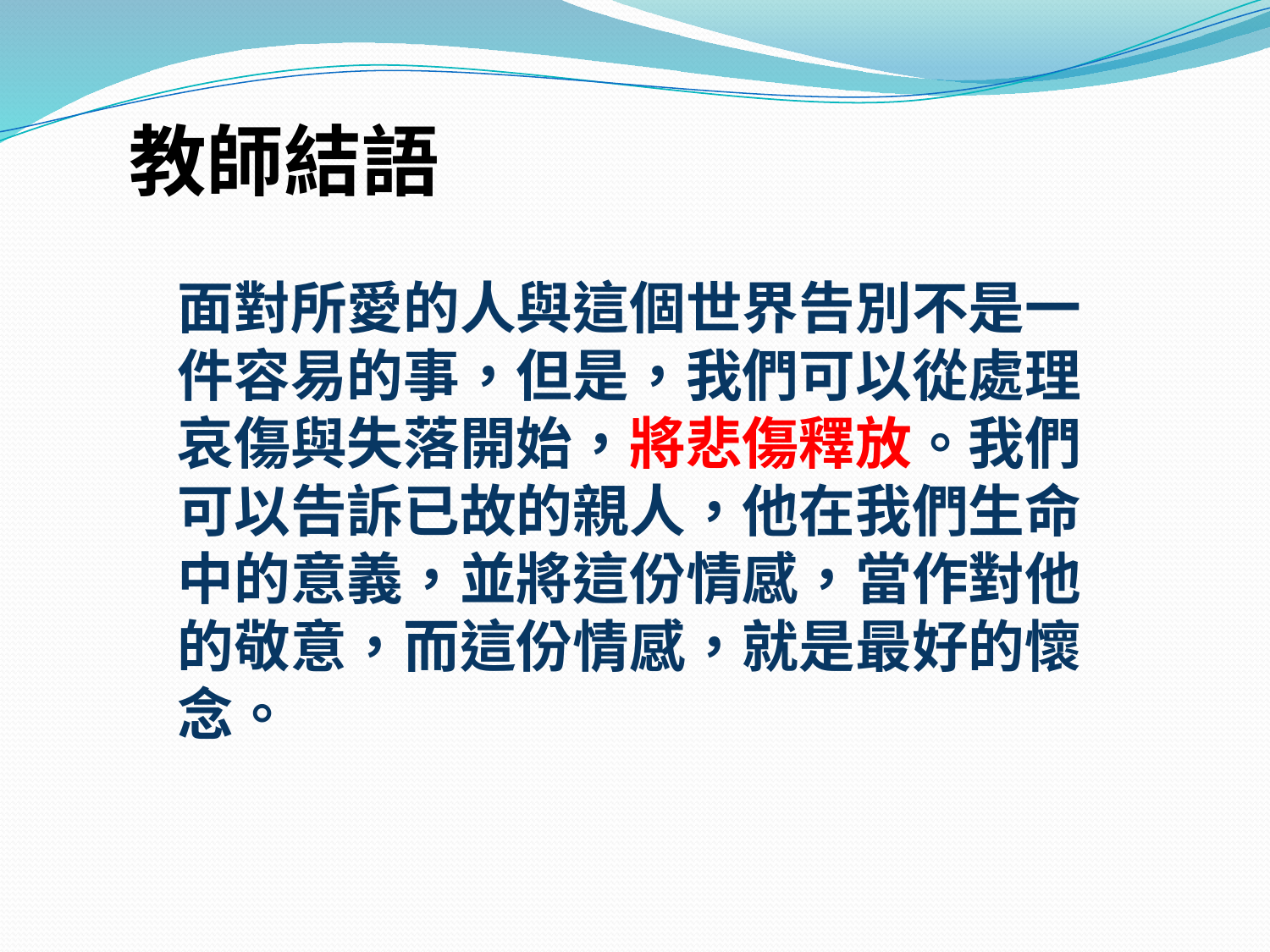

教師結語
面對所愛的人與這個世界告別不是一件容易的事，但是，我們可以從處理哀傷與失落開始，將悲傷釋放。我們可以告訴已故的親人，他在我們生命中的意義，並將這份情感，當作對他的敬意，而這份情感，就是最好的懷念。